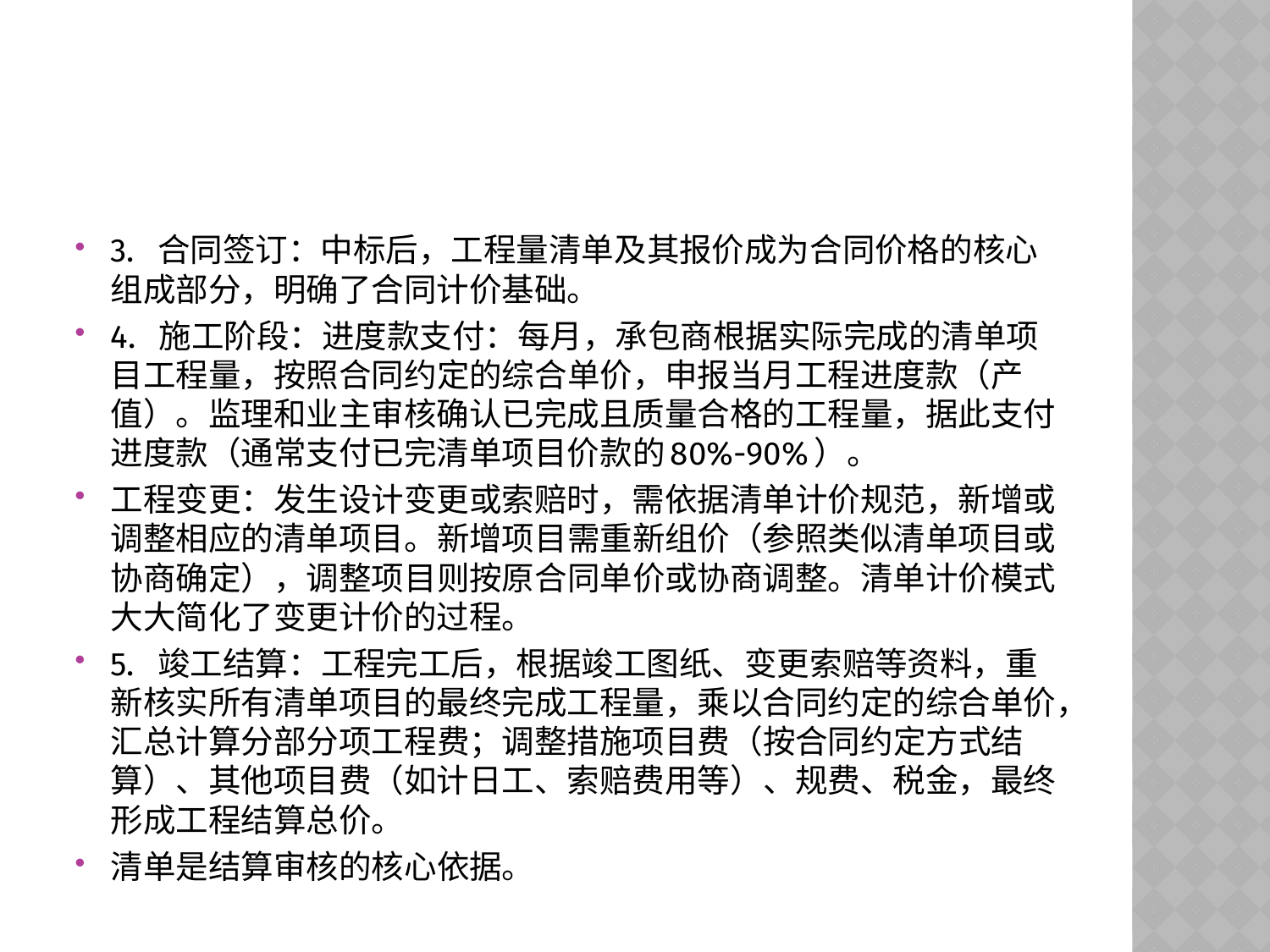

#
3.  合同签订：中标后，工程量清单及其报价成为合同价格的核心组成部分，明确了合同计价基础。
4.  施工阶段：进度款支付：每月，承包商根据实际完成的清单项目工程量，按照合同约定的综合单价，申报当月工程进度款（产值）。监理和业主审核确认已完成且质量合格的工程量，据此支付进度款（通常支付已完清单项目价款的80%-90%）。
工程变更：发生设计变更或索赔时，需依据清单计价规范，新增或调整相应的清单项目。新增项目需重新组价（参照类似清单项目或协商确定），调整项目则按原合同单价或协商调整。清单计价模式大大简化了变更计价的过程。
5.  竣工结算：工程完工后，根据竣工图纸、变更索赔等资料，重新核实所有清单项目的最终完成工程量，乘以合同约定的综合单价，汇总计算分部分项工程费；调整措施项目费（按合同约定方式结算）、其他项目费（如计日工、索赔费用等）、规费、税金，最终形成工程结算总价。
清单是结算审核的核心依据。